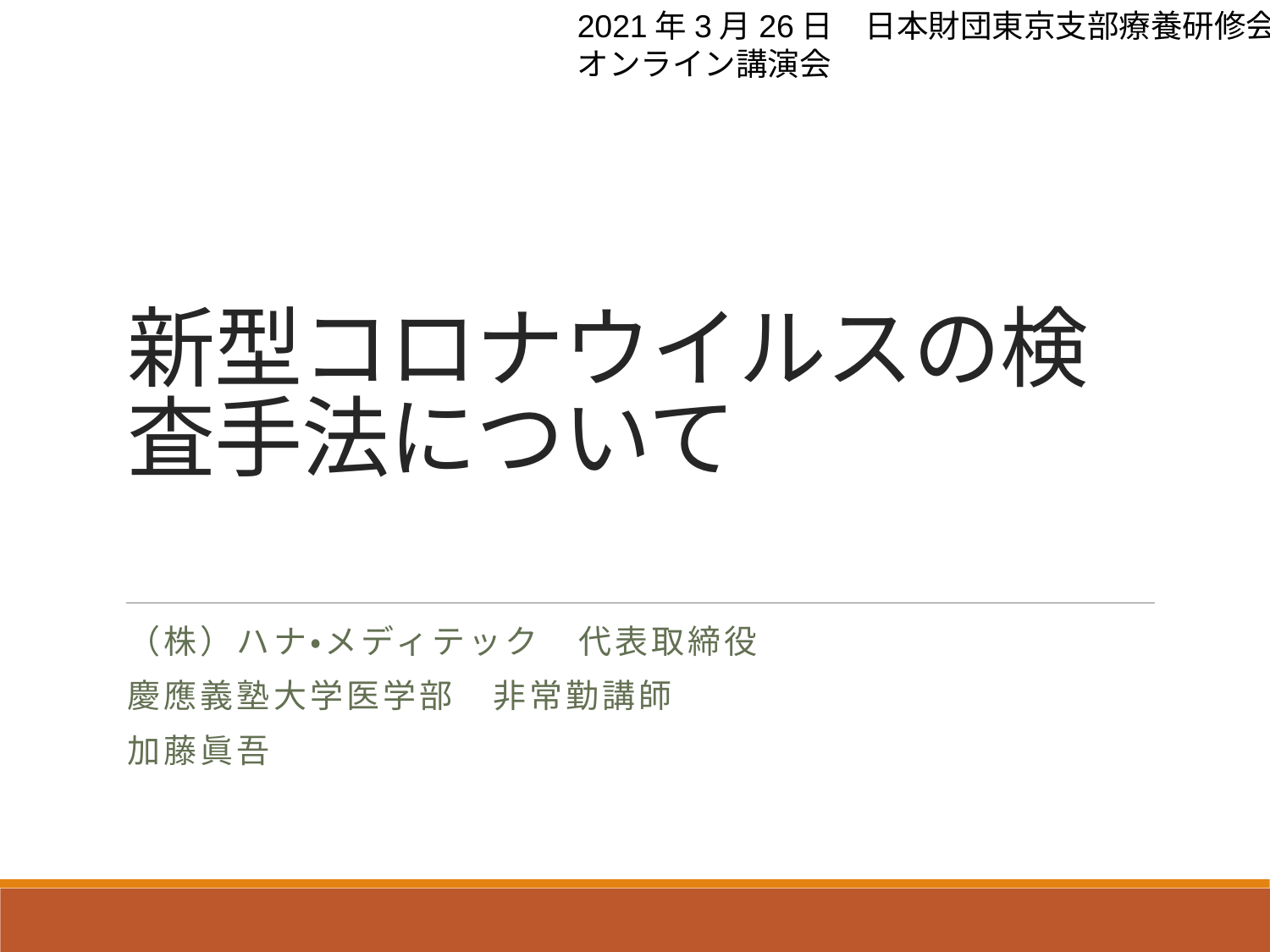

2021年3月26日　日本財団東京支部療養研修会
オンライン講演会
# 新型コロナウイルスの検査手法について
（株）ハナ・メディテック　代表取締役
慶應義塾大学医学部　非常勤講師
加藤眞吾